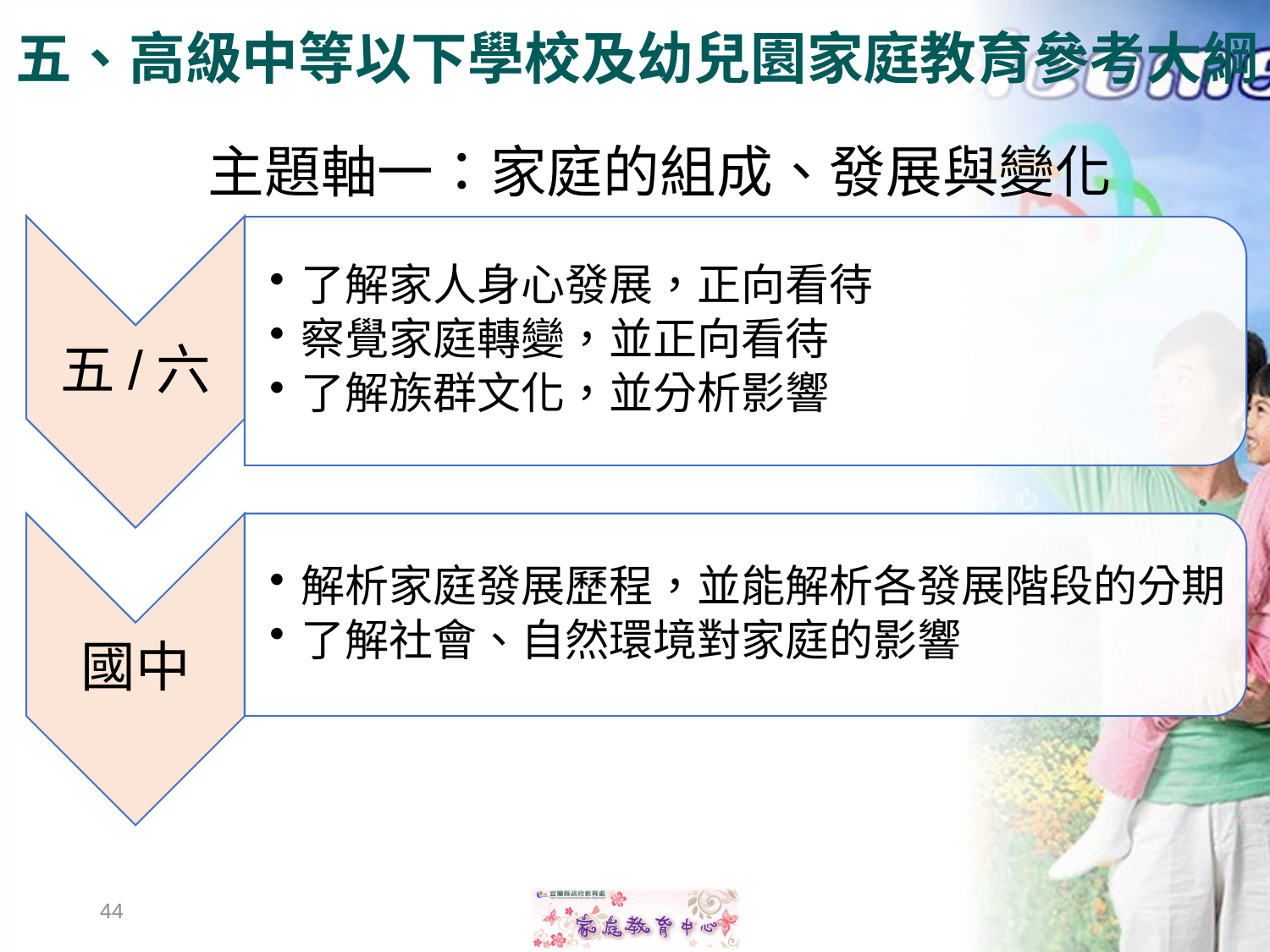

五、高級中等以下學校及幼兒園家庭教育參考大綱
主題軸一：家庭的組成、發展與變化
五/六
了解家人身心發展，正向看待
察覺家庭轉變，並正向看待
了解族群文化，並分析影響
國中
解析家庭發展歷程，並能解析各發展階段的分期
了解社會、自然環境對家庭的影響
44